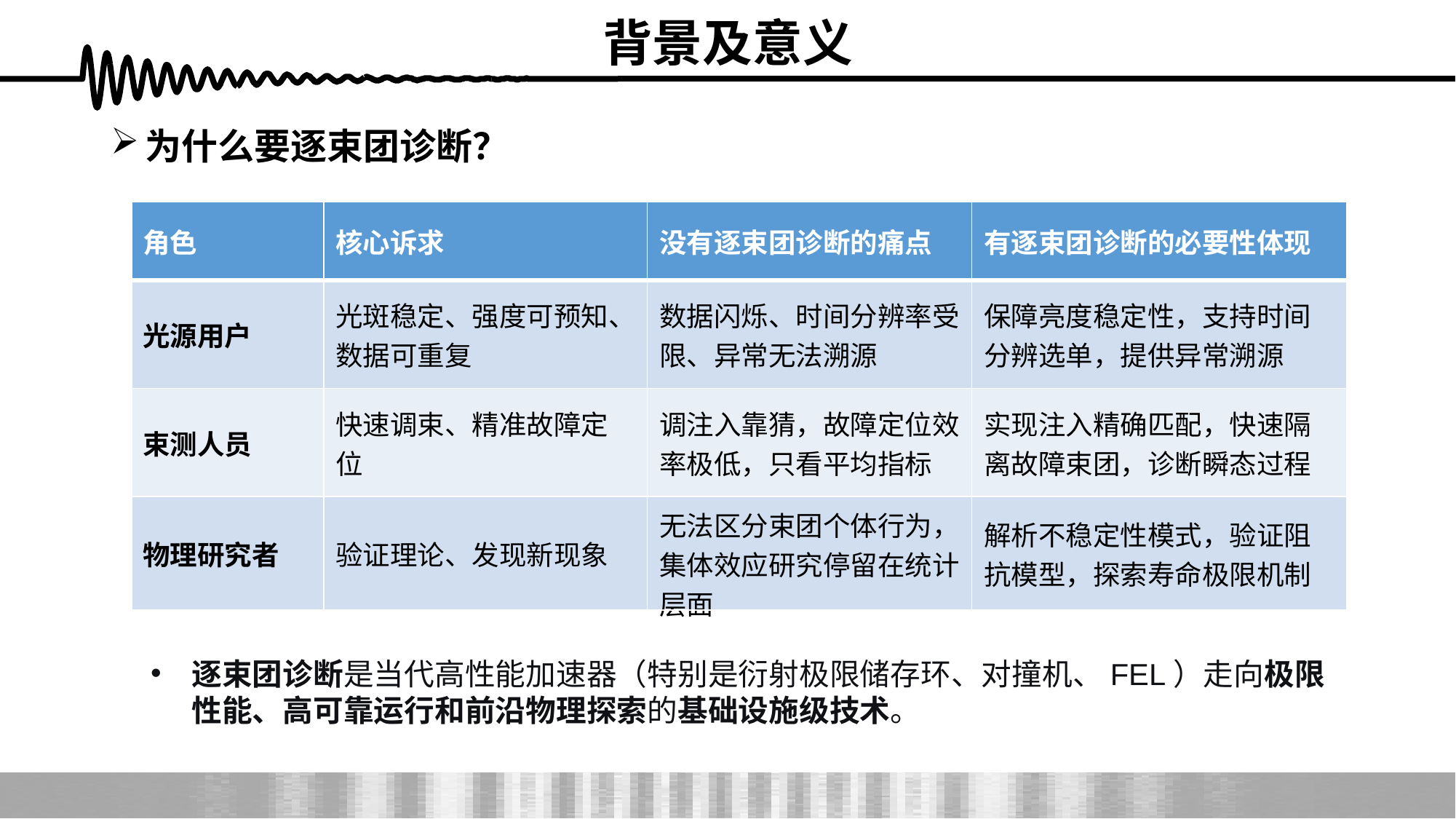

# 背景及意义
为什么要逐束团诊断？
| 角色 | 核心诉求 | 没有逐束团诊断的痛点 | 有逐束团诊断的必要性体现 |
| --- | --- | --- | --- |
| 光源用户 | 光斑稳定、强度可预知、数据可重复 | 数据闪烁、时间分辨率受限、异常无法溯源 | 保障亮度稳定性，支持时间分辨选单，提供异常溯源 |
| 束测人员 | 快速调束、精准故障定位 | 调注入靠猜，故障定位效率极低，只看平均指标 | 实现注入精确匹配，快速隔离故障束团，诊断瞬态过程 |
| 物理研究者 | 验证理论、发现新现象 | 无法区分束团个体行为，集体效应研究停留在统计层面 | 解析不稳定性模式，验证阻抗模型，探索寿命极限机制 |
逐束团诊断是当代高性能加速器（特别是衍射极限储存环、对撞机、FEL）走向极限性能、高可靠运行和前沿物理探索的基础设施级技术。
4